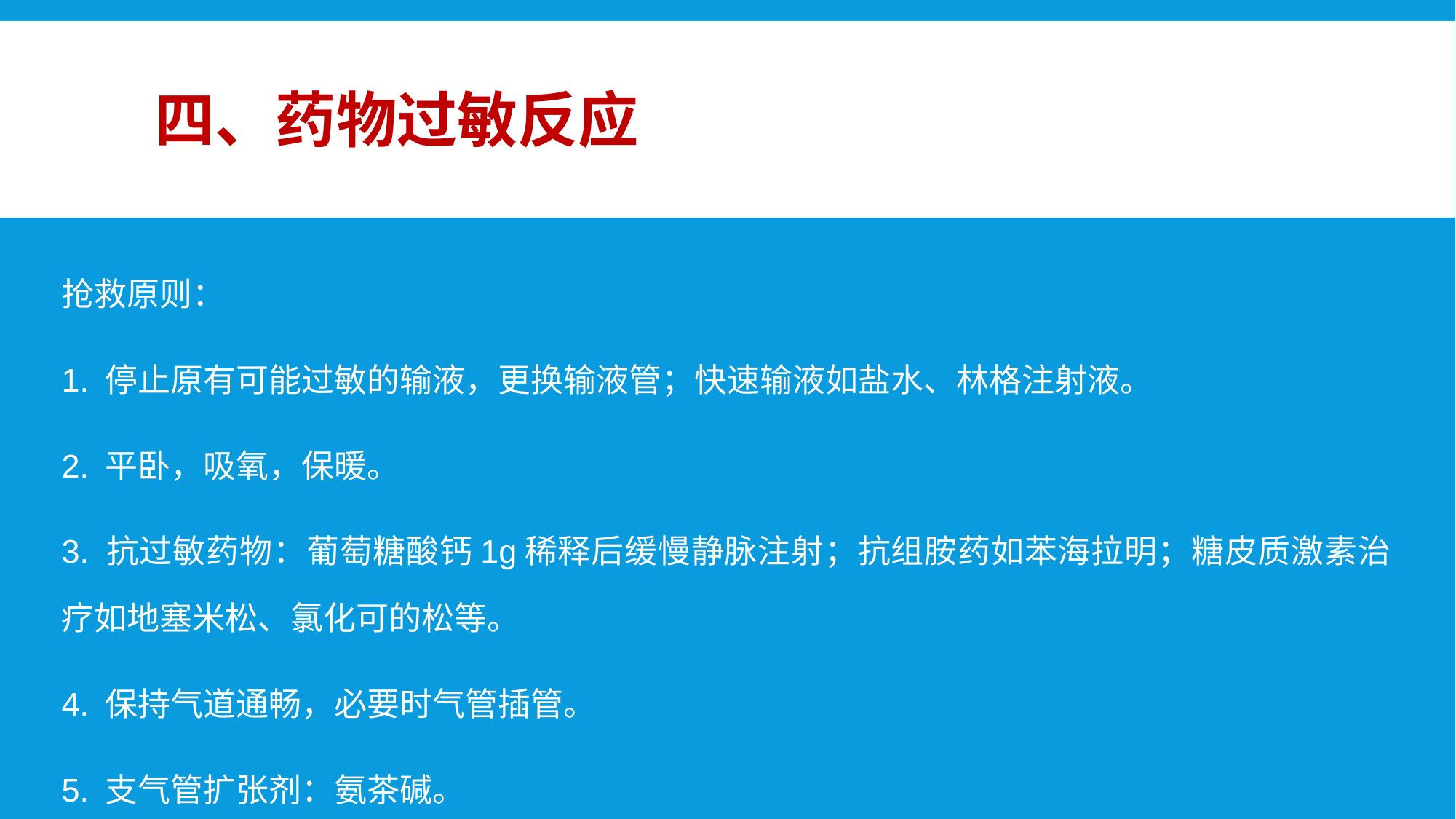

# 四、药物过敏反应
抢救原则：
1. 停止原有可能过敏的输液，更换输液管；快速输液如盐水、林格注射液。
2. 平卧，吸氧，保暖。
3. 抗过敏药物：葡萄糖酸钙1g稀释后缓慢静脉注射；抗组胺药如苯海拉明；糖皮质激素治疗如地塞米松、氯化可的松等。
4. 保持气道通畅，必要时气管插管。
5. 支气管扩张剂：氨茶碱。